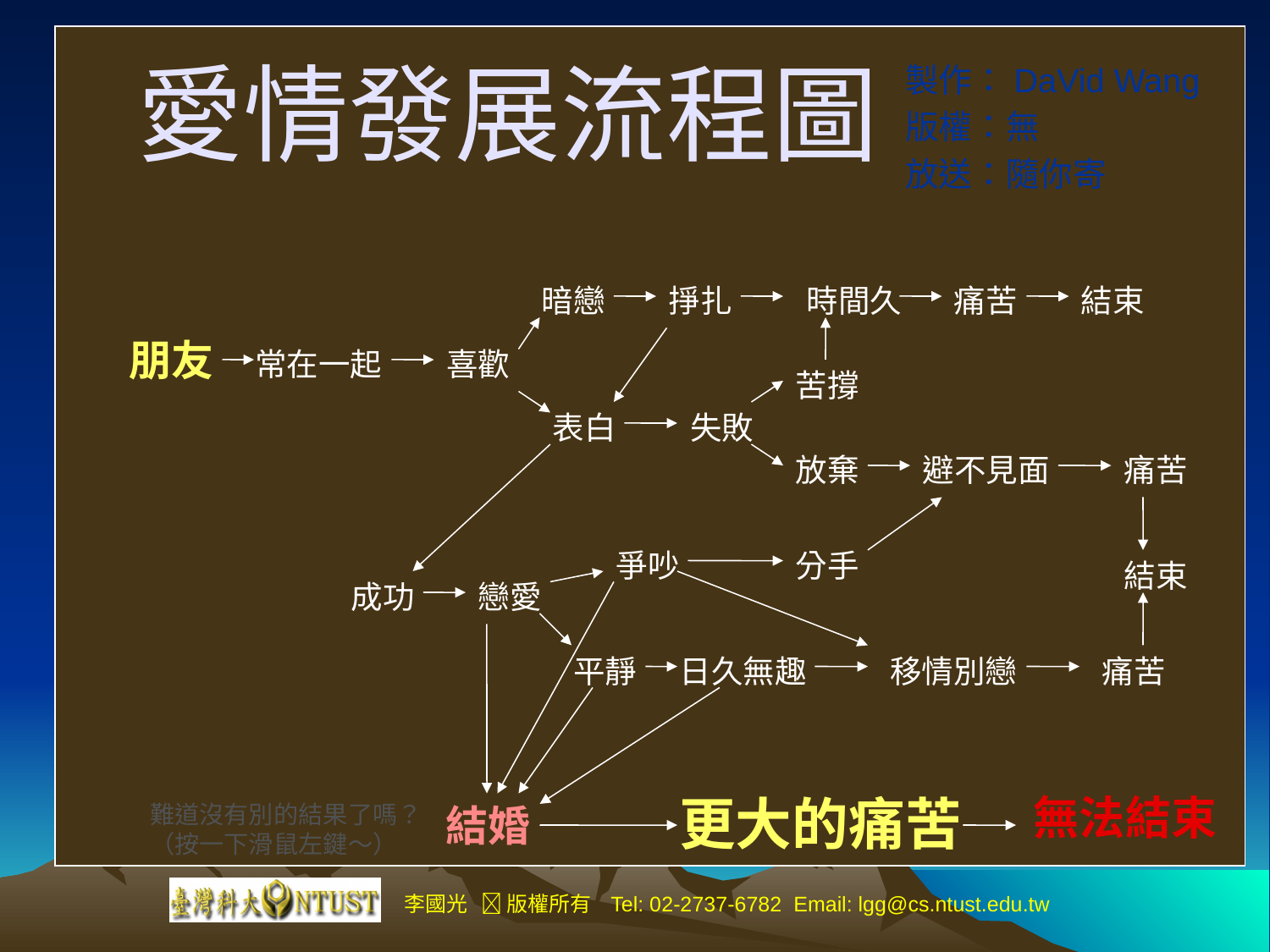

# 愛情發展流程圖
製作：DaVid Wang
版權：無
放送：隨你寄
暗戀
掙扎
時間久
痛苦
結束

朋友

常在一起
喜歡

苦撐

表白
失敗

放棄
避不見面
痛苦

爭吵
分手
結束

成功
戀愛

平靜
日久無趣
移情別戀
痛苦

更大的痛苦
 無法結束
難道沒有別的結果了嗎？
（按一下滑鼠左鍵～）
結婚